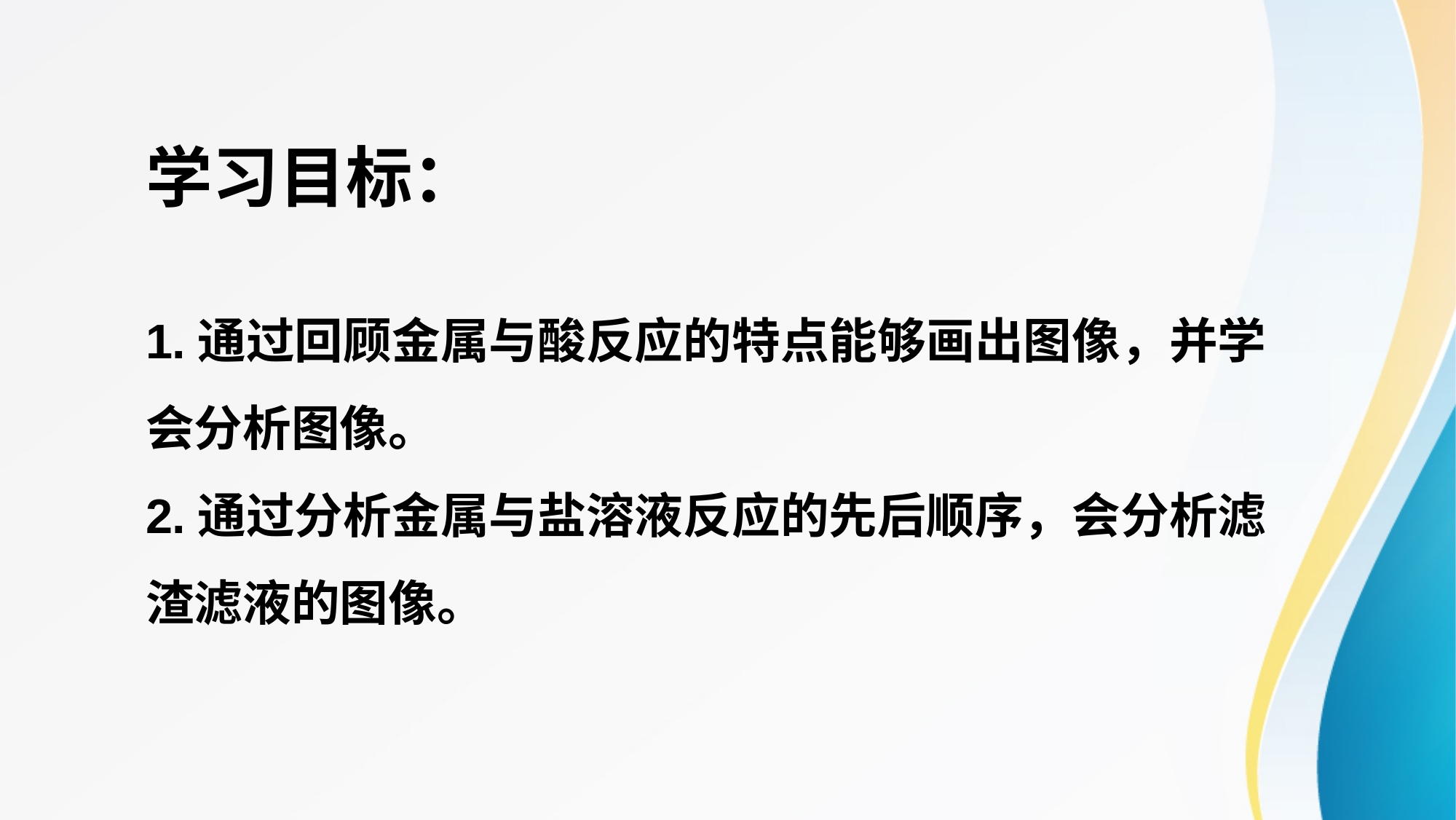

学习目标：

1.通过回顾金属与酸反应的特点能够画出图像，并学会分析图像。
2.通过分析金属与盐溶液反应的先后顺序，会分析滤渣滤液的图像。